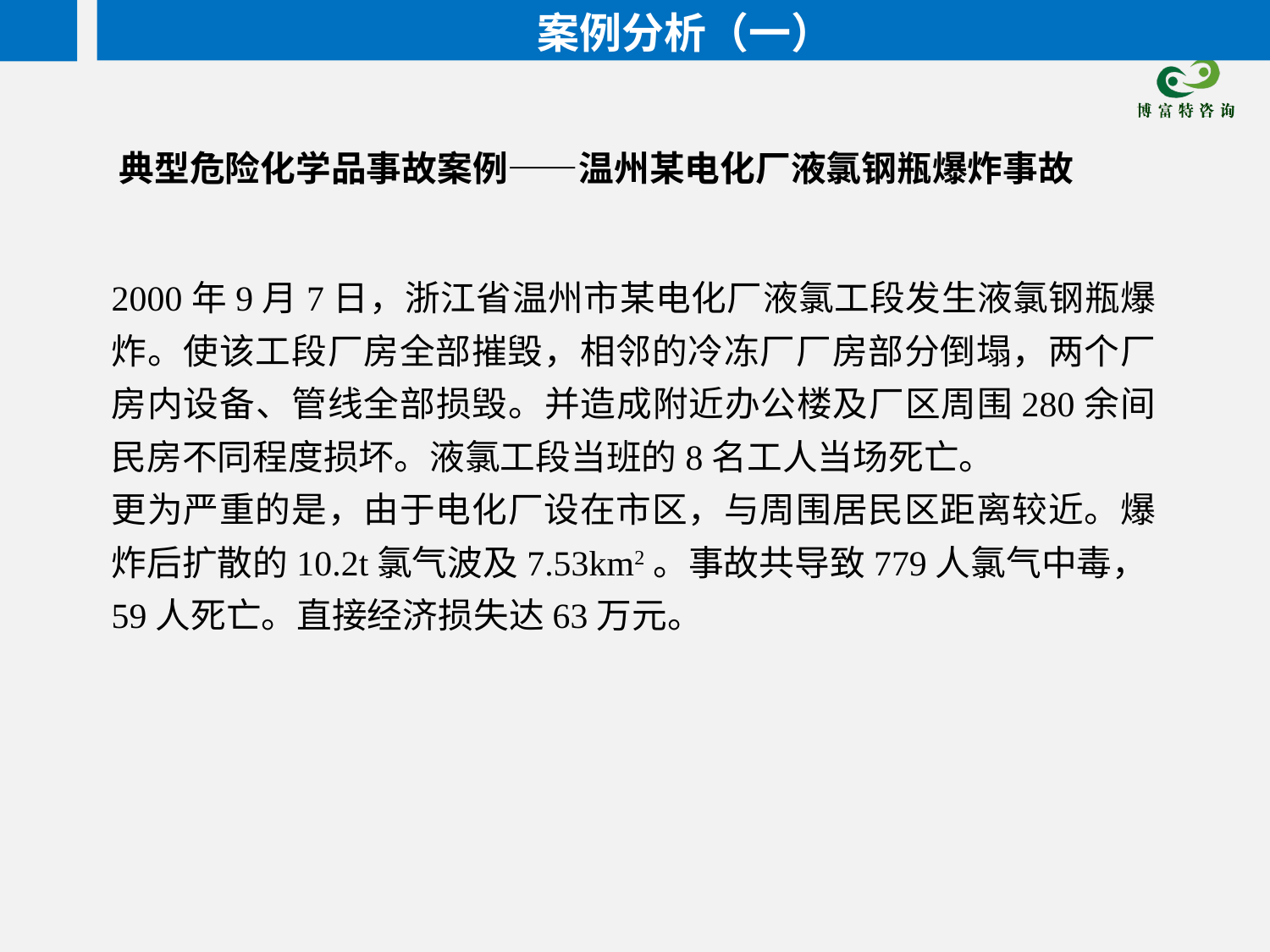

案例分析（一）
 典型危险化学品事故案例——温州某电化厂液氯钢瓶爆炸事故

2000年9月7日，浙江省温州市某电化厂液氯工段发生液氯钢瓶爆炸。使该工段厂房全部摧毁，相邻的冷冻厂厂房部分倒塌，两个厂房内设备、管线全部损毁。并造成附近办公楼及厂区周围280余间民房不同程度损坏。液氯工段当班的8名工人当场死亡。
更为严重的是，由于电化厂设在市区，与周围居民区距离较近。爆炸后扩散的10.2t氯气波及7.53km2。事故共导致779人氯气中毒，59人死亡。直接经济损失达63万元。